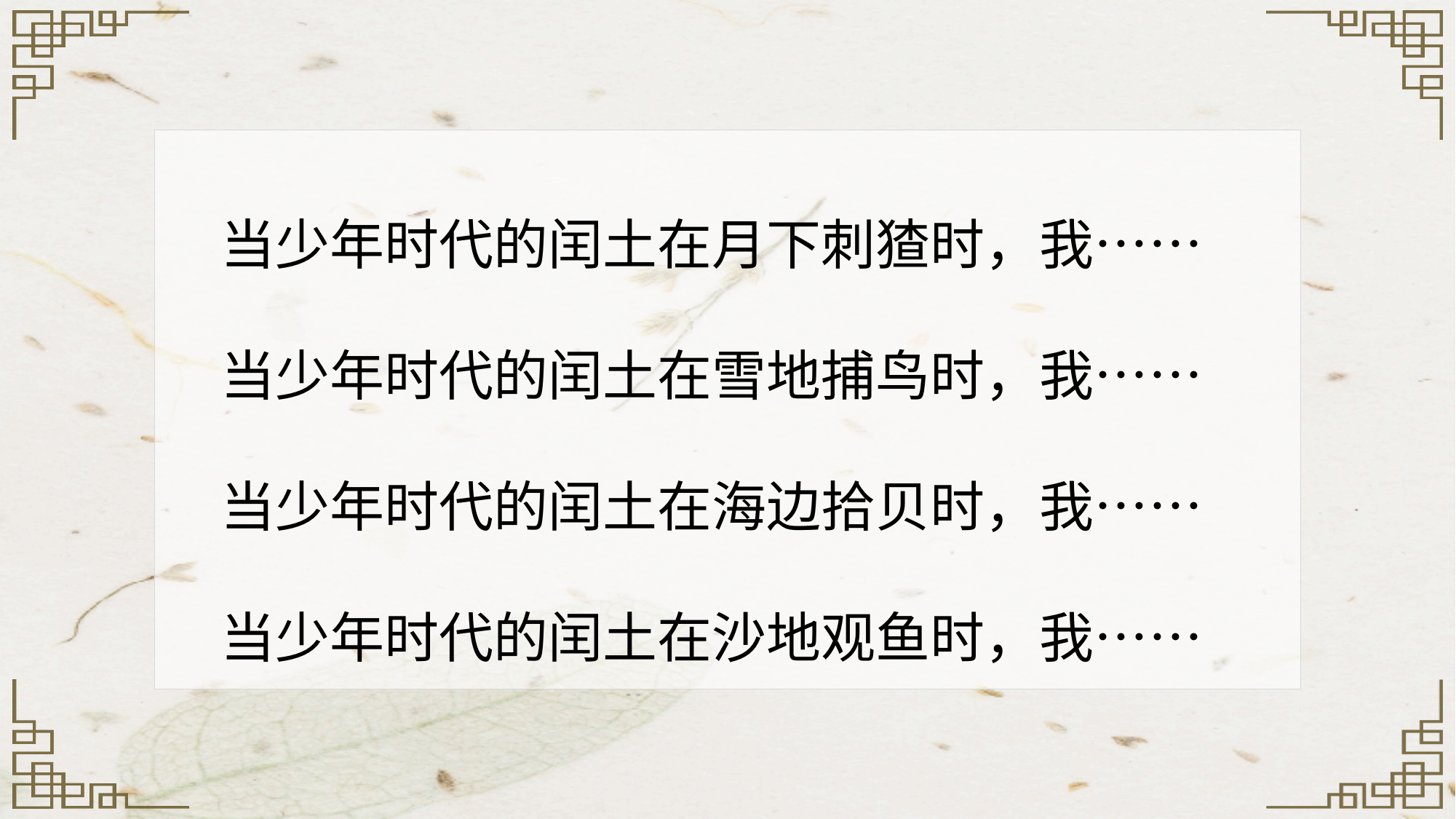

当少年时代的闰土在月下刺猹时，我……
当少年时代的闰土在雪地捕鸟时，我……
当少年时代的闰土在海边拾贝时，我……
当少年时代的闰土在沙地观鱼时，我……